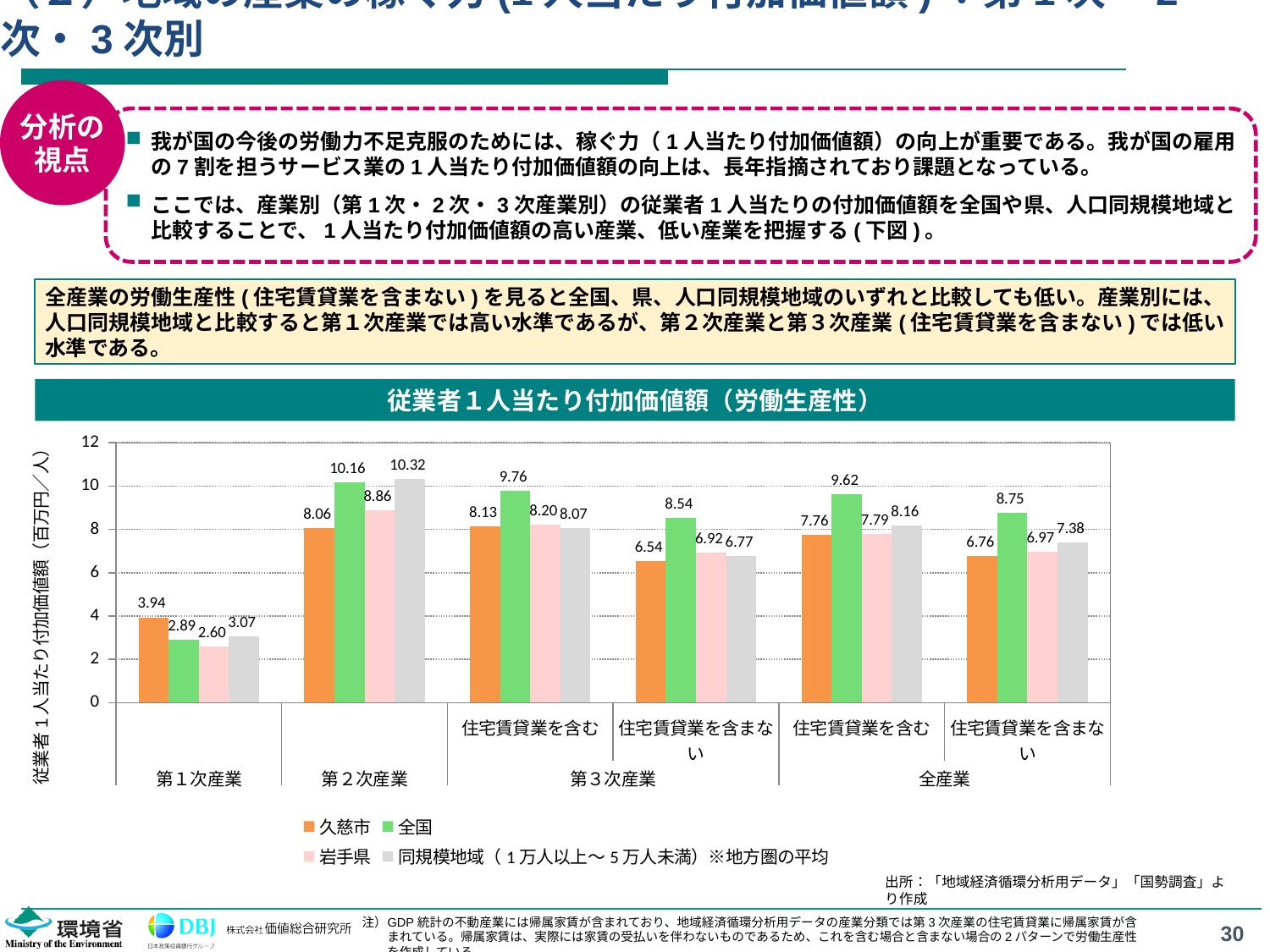

# （２）地域の産業の稼ぐ力(1人当たり付加価値額)：第1次・2次・3次別
分析の
視点
我が国の今後の労働力不足克服のためには、稼ぐ力（1人当たり付加価値額）の向上が重要である。我が国の雇用の7割を担うサービス業の1人当たり付加価値額の向上は、長年指摘されており課題となっている。
ここでは、産業別（第1次・2次・3次産業別）の従業者1人当たりの付加価値額を全国や県、人口同規模地域と比較することで、1人当たり付加価値額の高い産業、低い産業を把握する(下図)。
全産業の労働生産性(住宅賃貸業を含まない)を見ると全国、県、人口同規模地域のいずれと比較しても低い。産業別には、人口同規模地域と比較すると第１次産業では高い水準であるが、第２次産業と第３次産業(住宅賃貸業を含まない)では低い水準である。
従業者１人当たり付加価値額（労働生産性）

### Chart

| Category | 久慈市 | 全国 | 岩手県 | 同規模地域（1万人以上～5万人未満）※地方圏の平均 |
|---|---|---|---|---|
|  | 3.9387514033390483 | 2.891368096962115 | 2.604457886558548 | 3.0699925074070213 |
|  | 8.064747611761698 | 10.164323706132523 | 8.863705984701582 | 10.324704017772179 |
| 住宅賃貸業を含む | 8.13100317195511 | 9.764009531759257 | 8.20495290155843 | 8.074219105085701 |
| 住宅賃貸業を含まない | 6.5409331852116335 | 8.537381942007254 | 6.924342122466911 | 6.769144233788005 |
| 住宅賃貸業を含む | 7.757741069575192 | 9.623029374526332 | 7.78889871233703 | 8.16396475665744 |
| 住宅賃貸業を含まない | 6.763713679480834 | 8.745207071353594 | 6.967991863975755 | 7.384295595445186 |
出所：「地域経済循環分析用データ」「国勢調査」より作成
注）	GDP統計の不動産業には帰属家賃が含まれており、地域経済循環分析用データの産業分類では第3次産業の住宅賃貸業に帰属家賃が含まれている。帰属家賃は、実際には家賃の受払いを伴わないものであるため、これを含む場合と含まない場合の2パターンで労働生産性を作成している。
30